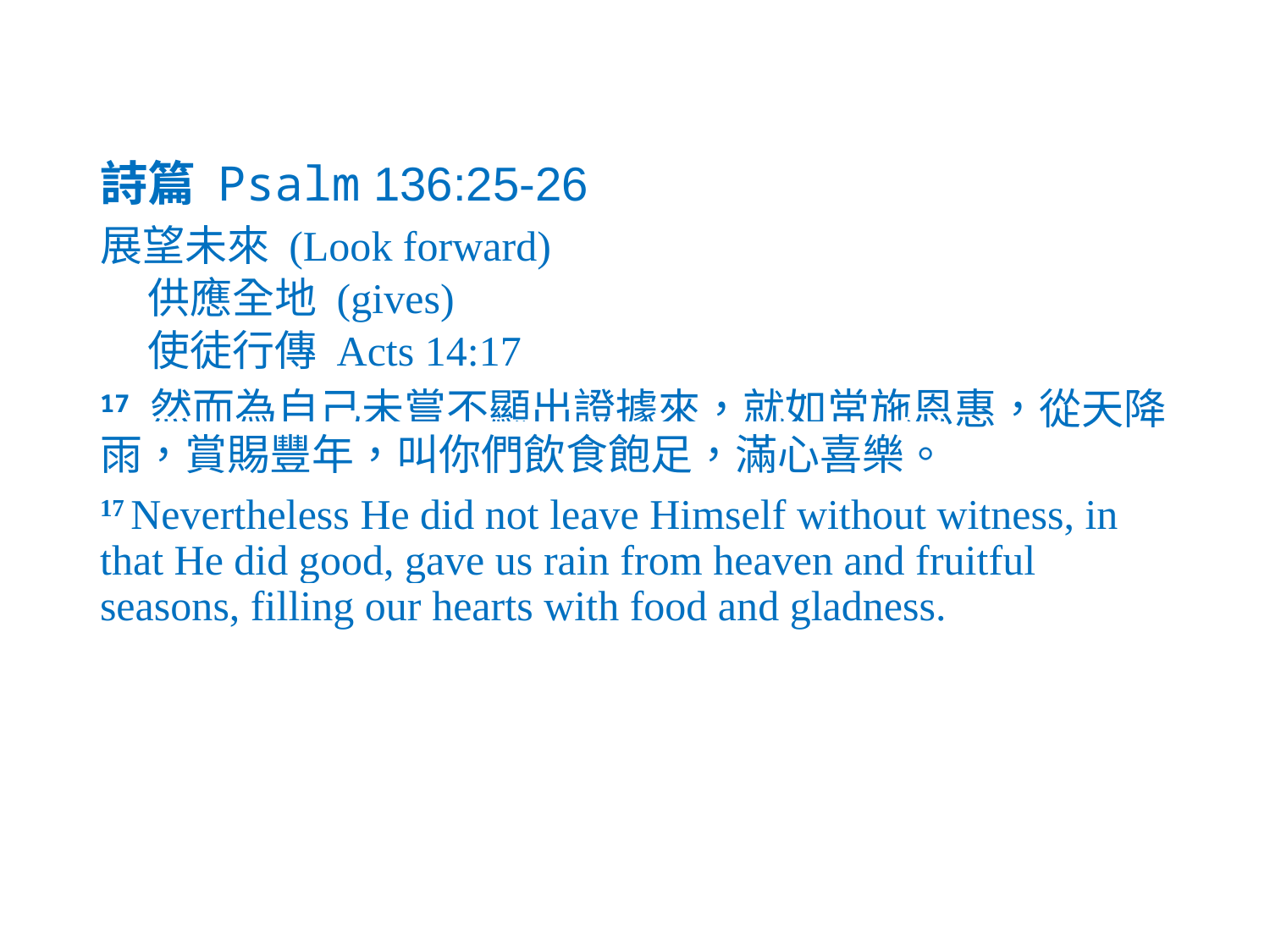

詩篇 Psalm 136:25-26
展望未來 (Look forward)
供應全地 (gives)
使徒行傳 Acts 14:17
17 然而為自己未嘗不顯出證據來，就如常施恩惠，從天降雨，賞賜豐年，叫你們飲食飽足，滿心喜樂。
17 Nevertheless He did not leave Himself without witness, in that He did good, gave us rain from heaven and fruitful seasons, filling our hearts with food and gladness.